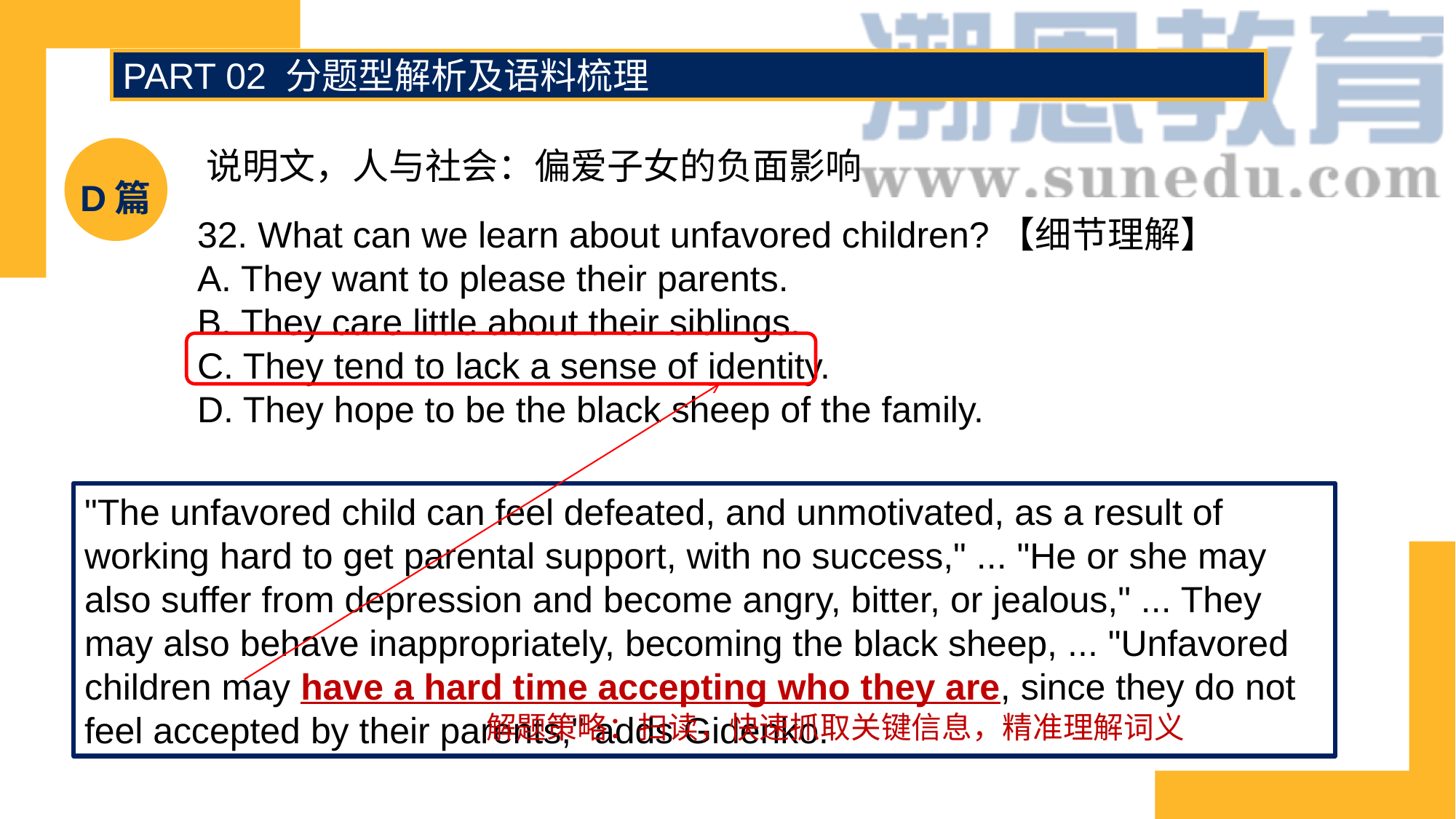

PART 02 分题型解析及语料梳理

说明文，人与社会：偏爱子女的负面影响
D篇
32. What can we learn about unfavored children?【细节理解】
A. They want to please their parents.
B. They care little about their siblings.
C. They tend to lack a sense of identity.
D. They hope to be the black sheep of the family.

"The unfavored child can feel defeated, and unmotivated, as a result of working hard to get parental support, with no success," ... "He or she may also suffer from depression and become angry, bitter, or jealous," ... They may also behave inappropriately, becoming the black sheep, ... "Unfavored children may have a hard time accepting who they are, since they do not feel accepted by their parents," adds Gidenko.

解题策略：扫读，快速抓取关键信息，精准理解词义